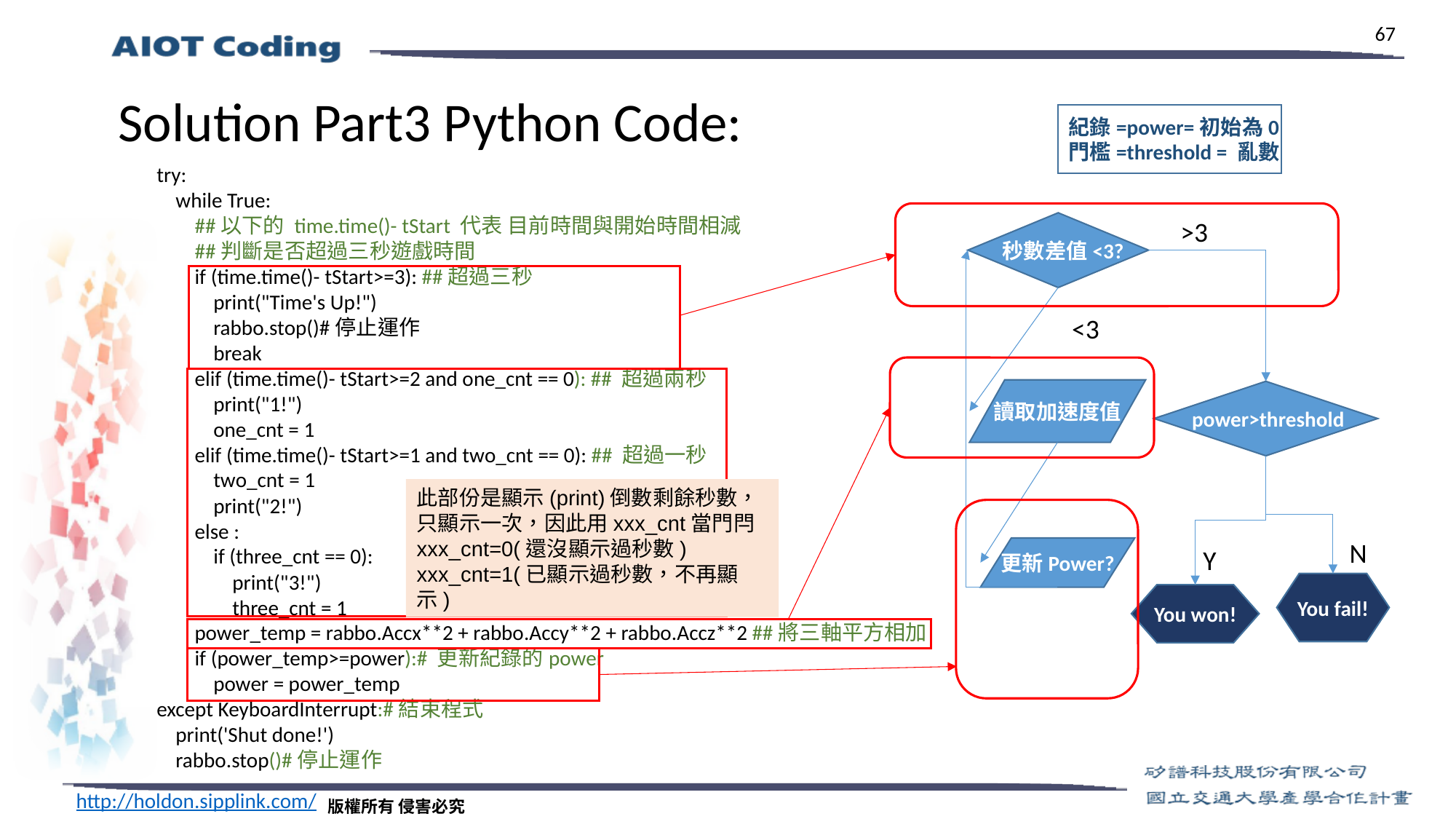

# Solution Part3 Python Code:
紀錄=power=初始為0
門檻=threshold = 亂數
 秒數差值<3?
更新Power?
You fail!
You won!
try:
    while True:
        ##以下的 time.time()- tStart 代表 目前時間與開始時間相減
        ##判斷是否超過三秒遊戲時間
        if (time.time()- tStart>=3): ##超過三秒
            print("Time's Up!")
            rabbo.stop()#停止運作
            break
        elif (time.time()- tStart>=2 and one_cnt == 0): ## 超過兩秒
            print("1!")
            one_cnt = 1
        elif (time.time()- tStart>=1 and two_cnt == 0): ## 超過一秒
            two_cnt = 1
            print("2!")
        else :
            if (three_cnt == 0):
                print("3!")
                three_cnt = 1
        power_temp = rabbo.Accx**2 + rabbo.Accy**2 + rabbo.Accz**2 ##將三軸平方相加
        if (power_temp>=power):# 更新紀錄的power
            power = power_temp
except KeyboardInterrupt:#結束程式
    print('Shut done!')
    rabbo.stop()#停止運作

>3

<3

讀取加速度值
 power>threshold
此部份是顯示(print)倒數剩餘秒數，只顯示一次，因此用xxx_cnt當門閂
xxx_cnt=0(還沒顯示過秒數)
xxx_cnt=1(已顯示過秒數，不再顯示)

N
Y